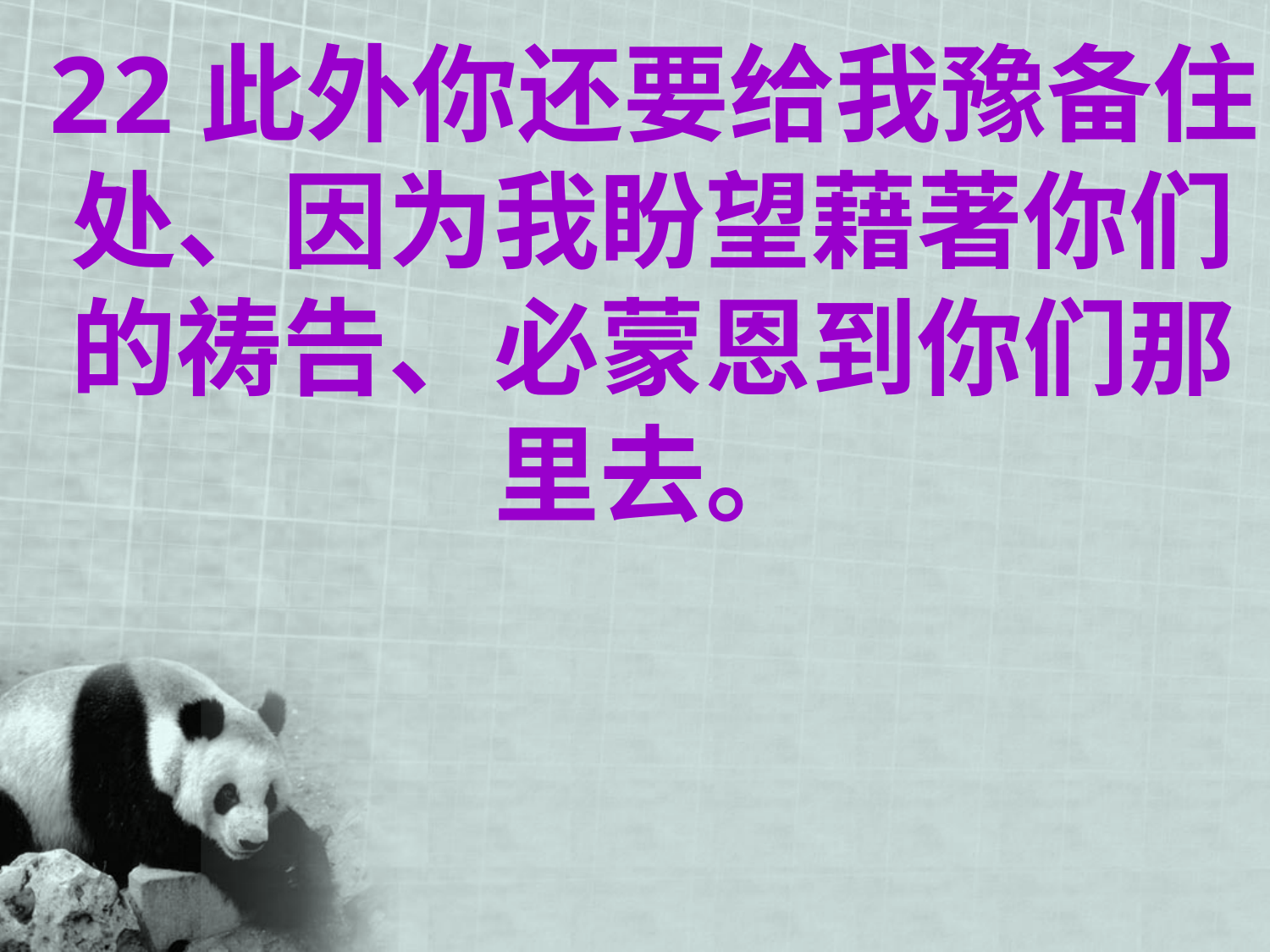

22此外你还要给我豫备住处、因为我盼望藉著你们的祷告、必蒙恩到你们那里去。